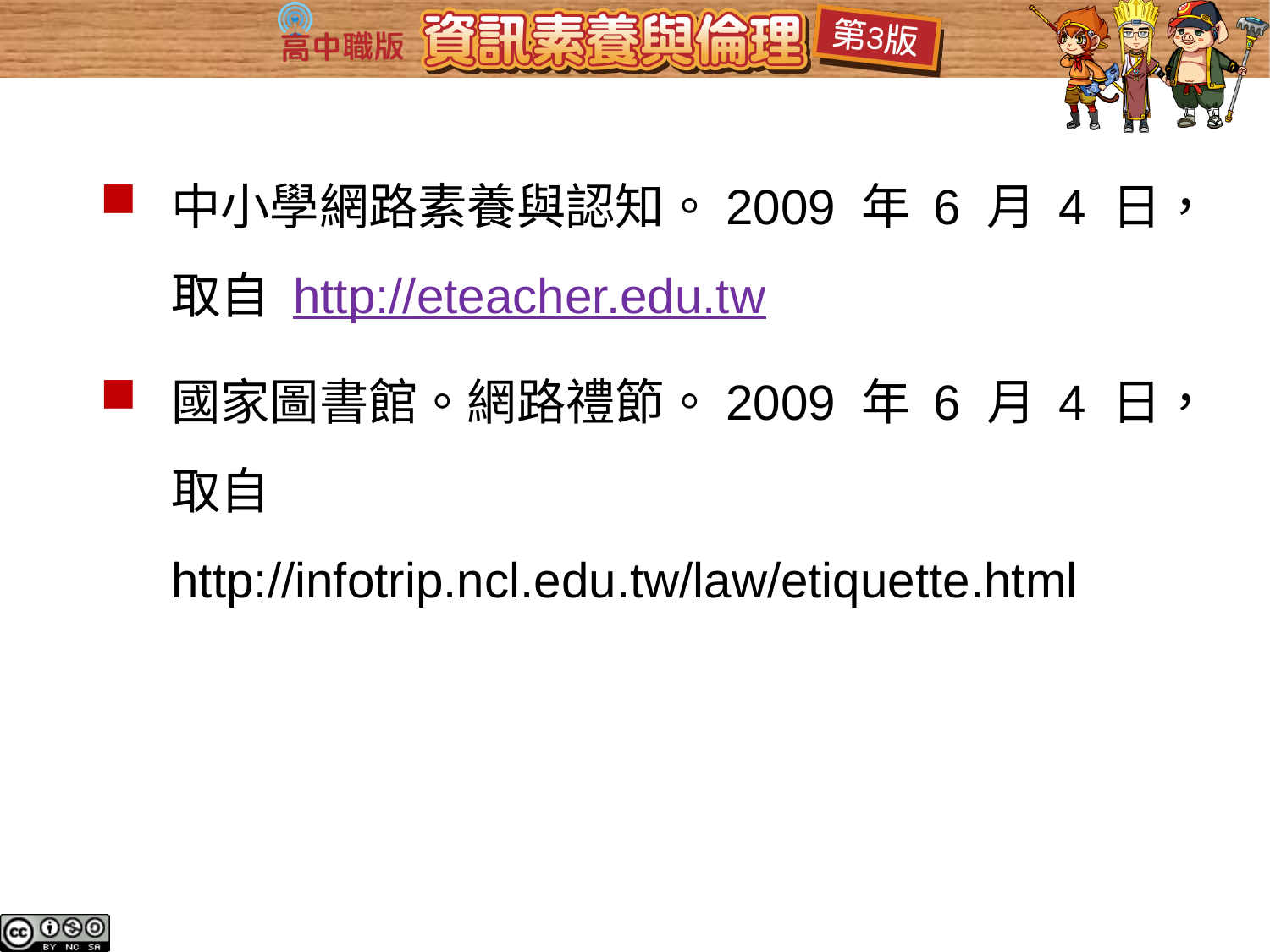

中小學網路素養與認知。2009 年 6 月 4 日，取自 http://eteacher.edu.tw
國家圖書館。網路禮節。2009 年 6 月 4 日，取自 http://infotrip.ncl.edu.tw/law/etiquette.html